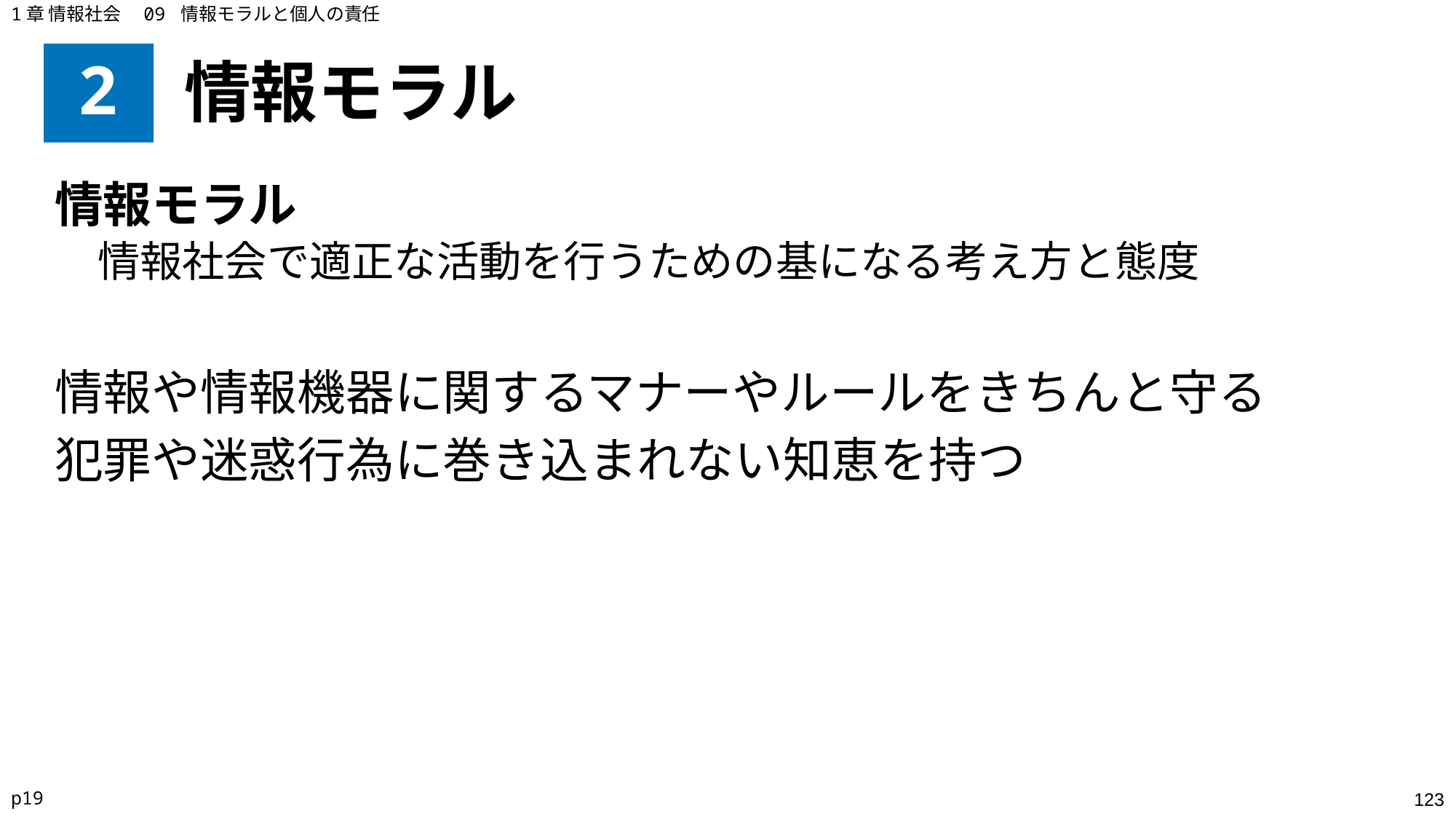

1章 情報社会　09 情報モラルと個人の責任

# 2
情報モラル
情報モラル
情報社会で適正な活動を行うための基になる考え方と態度

情報や情報機器に関するマナーやルールをきちんと守る
犯罪や迷惑行為に巻き込まれない知恵を持つ
p19
123